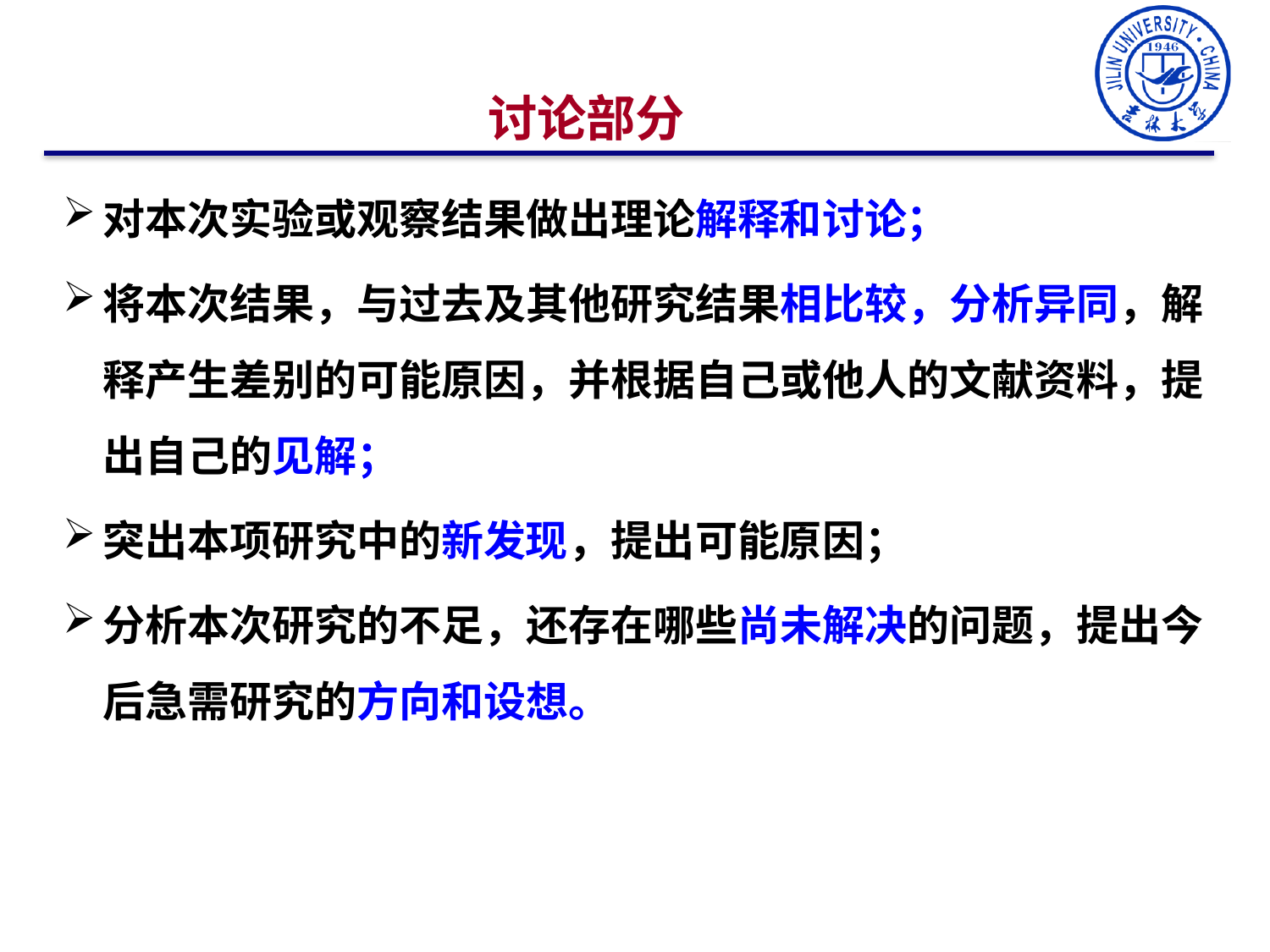

讨论部分
对本次实验或观察结果做出理论解释和讨论；
将本次结果，与过去及其他研究结果相比较，分析异同，解释产生差别的可能原因，并根据自己或他人的文献资料，提出自己的见解；
突出本项研究中的新发现，提出可能原因；
分析本次研究的不足，还存在哪些尚未解决的问题，提出今后急需研究的方向和设想。